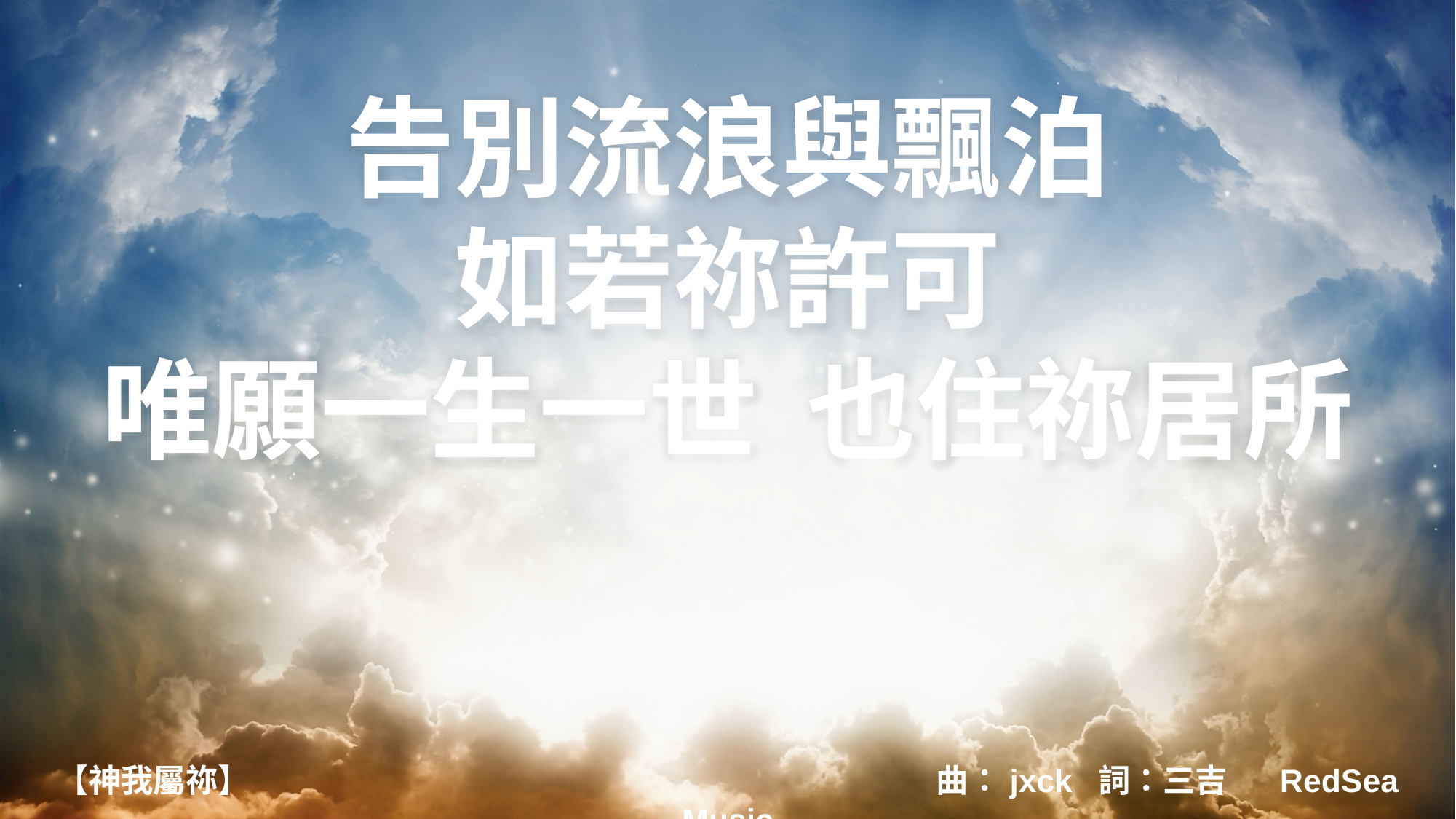

告別流浪與飄泊
如若祢許可
唯願一生一世  也住祢居所
【神我屬祢】                                                                             曲：jxck  詞：三吉     RedSea Music